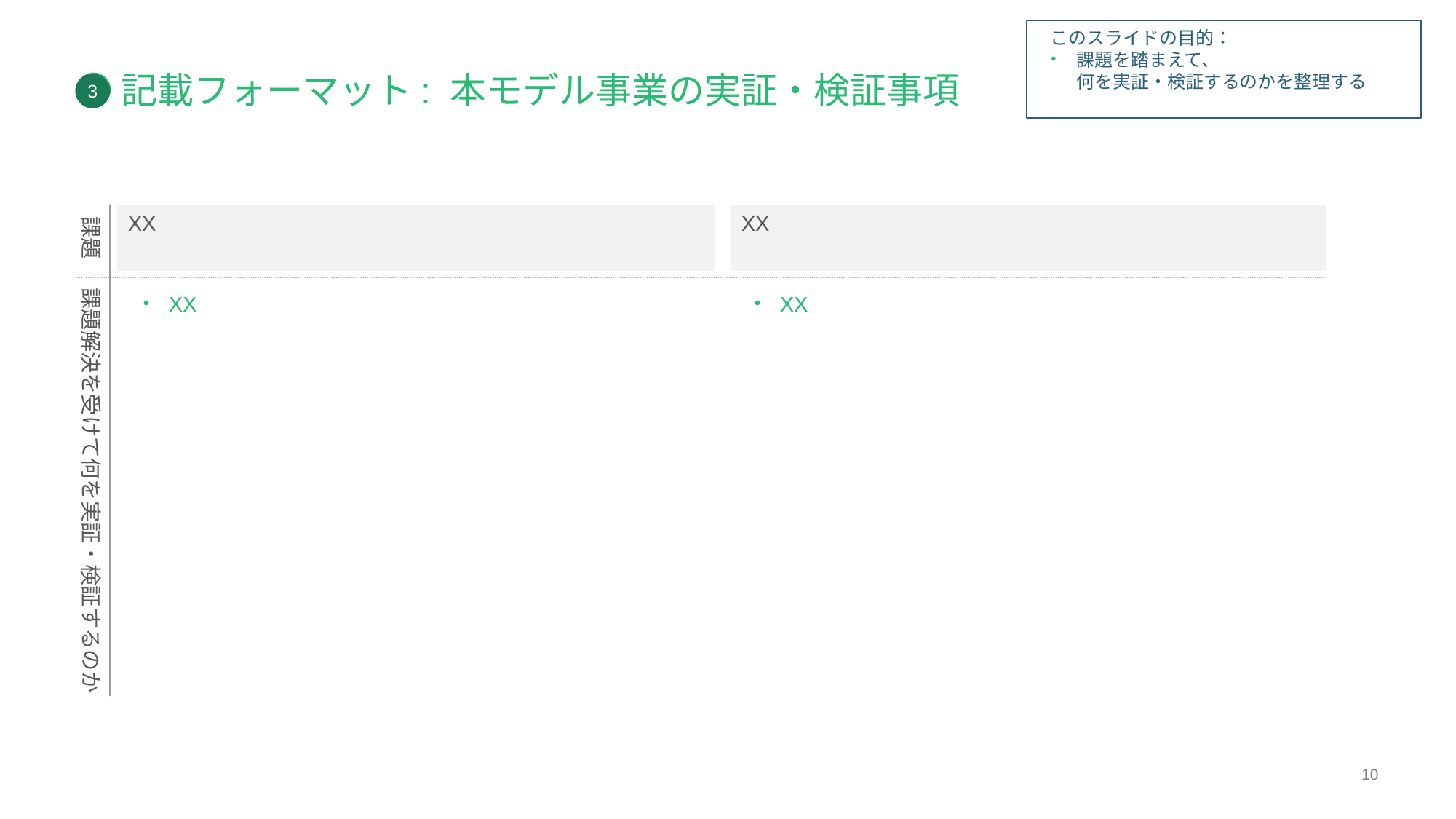

このスライドの目的：
課題を踏まえて、
何を実証・検証するのかを整理する
# ①記載フォーマット: 本モデル事業の実証・検証事項
3
課題
XX
XX

課題解決を受けて何を実証・検証するのか
XX
XX